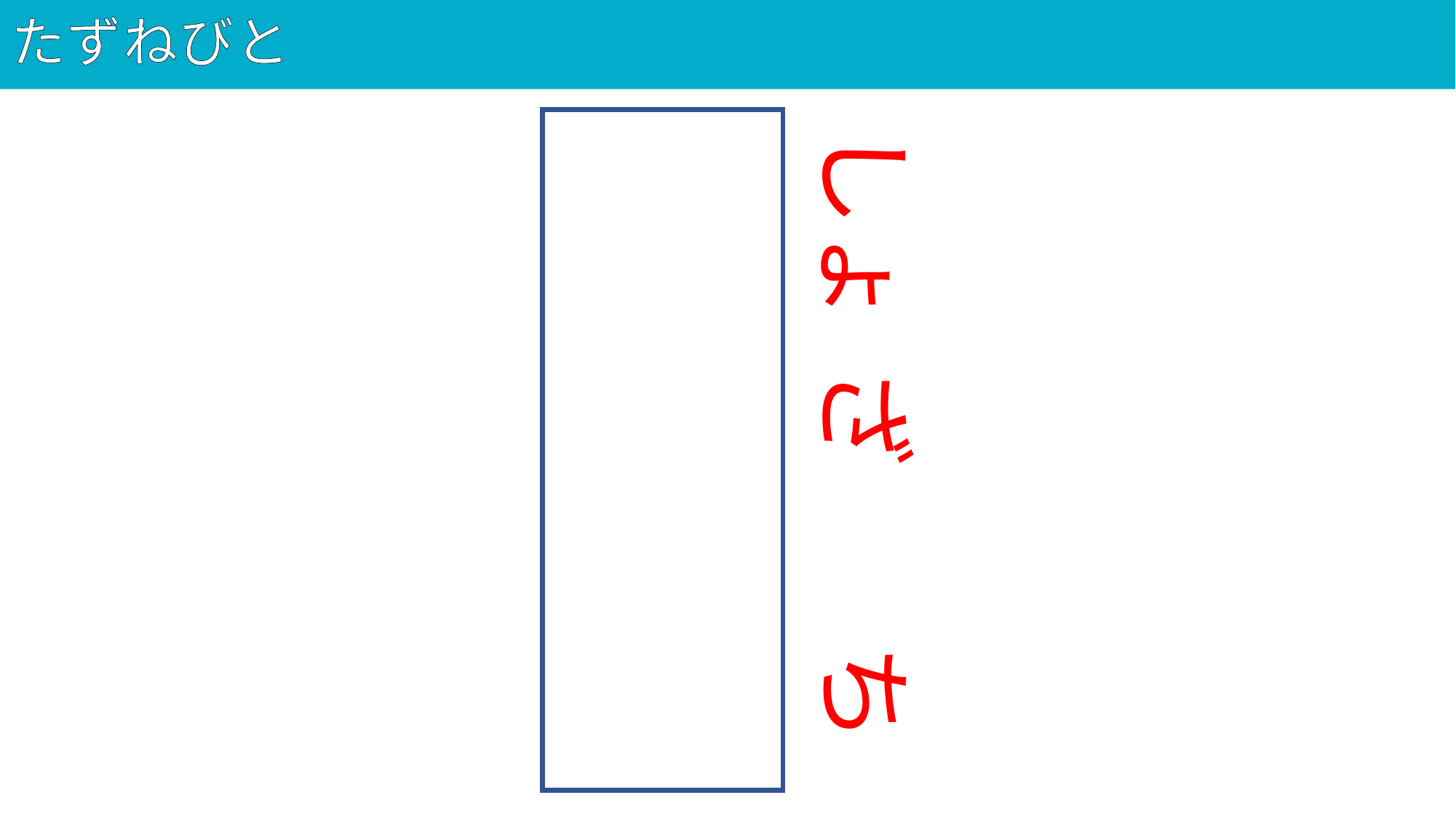

# たずねびと
9
所在地

しょ
ざい
ち